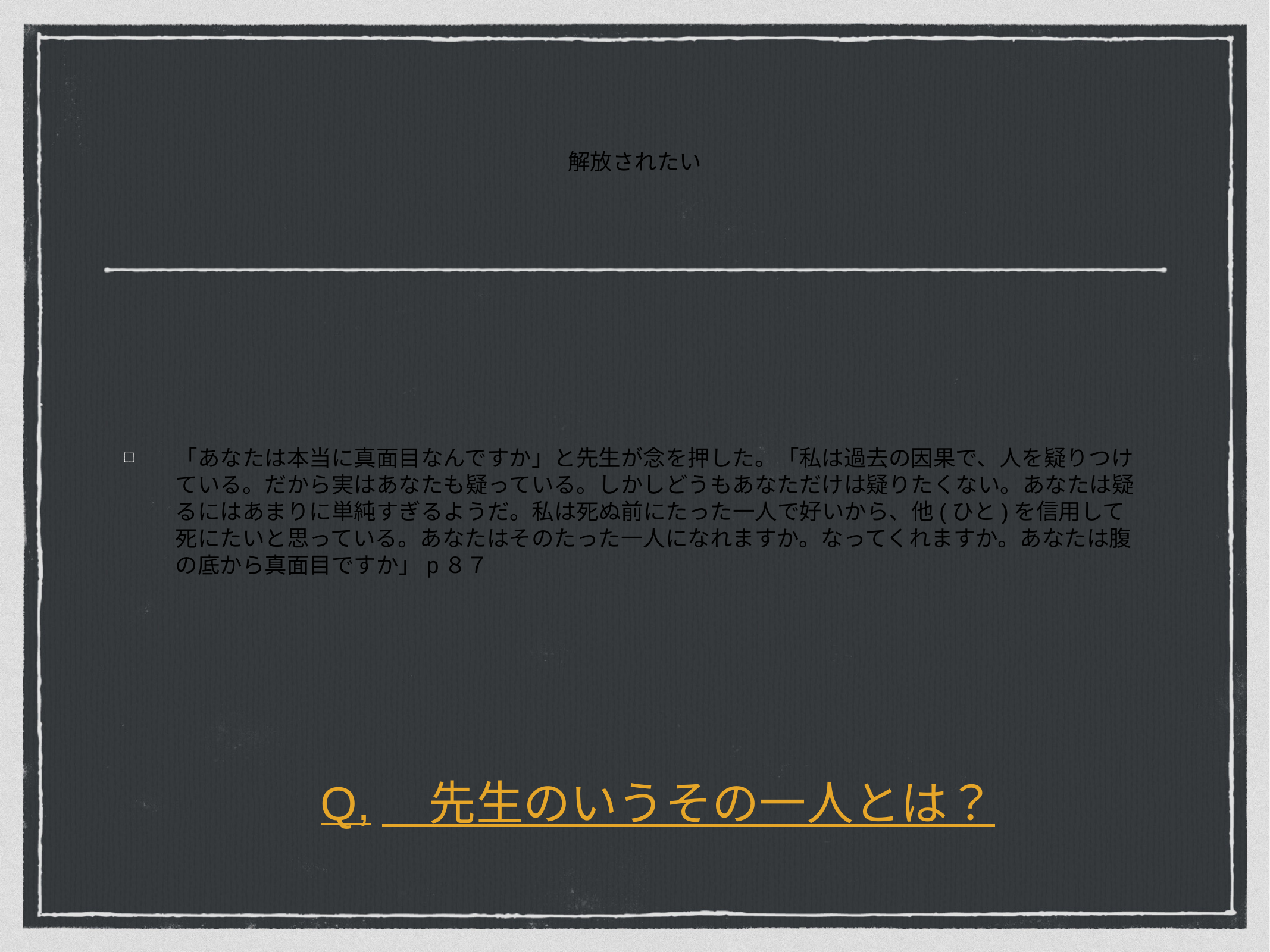

# 解放されたい
「あなたは本当に真面目なんですか」と先生が念を押した。「私は過去の因果で、人を疑りつけている。だから実はあなたも疑っている。しかしどうもあなただけは疑りたくない。あなたは疑るにはあまりに単純すぎるようだ。私は死ぬ前にたった一人で好いから、他(ひと)を信用して死にたいと思っている。あなたはそのたった一人になれますか。なってくれますか。あなたは腹の底から真面目ですか」p８７
Q,　先生のいうその一人とは？